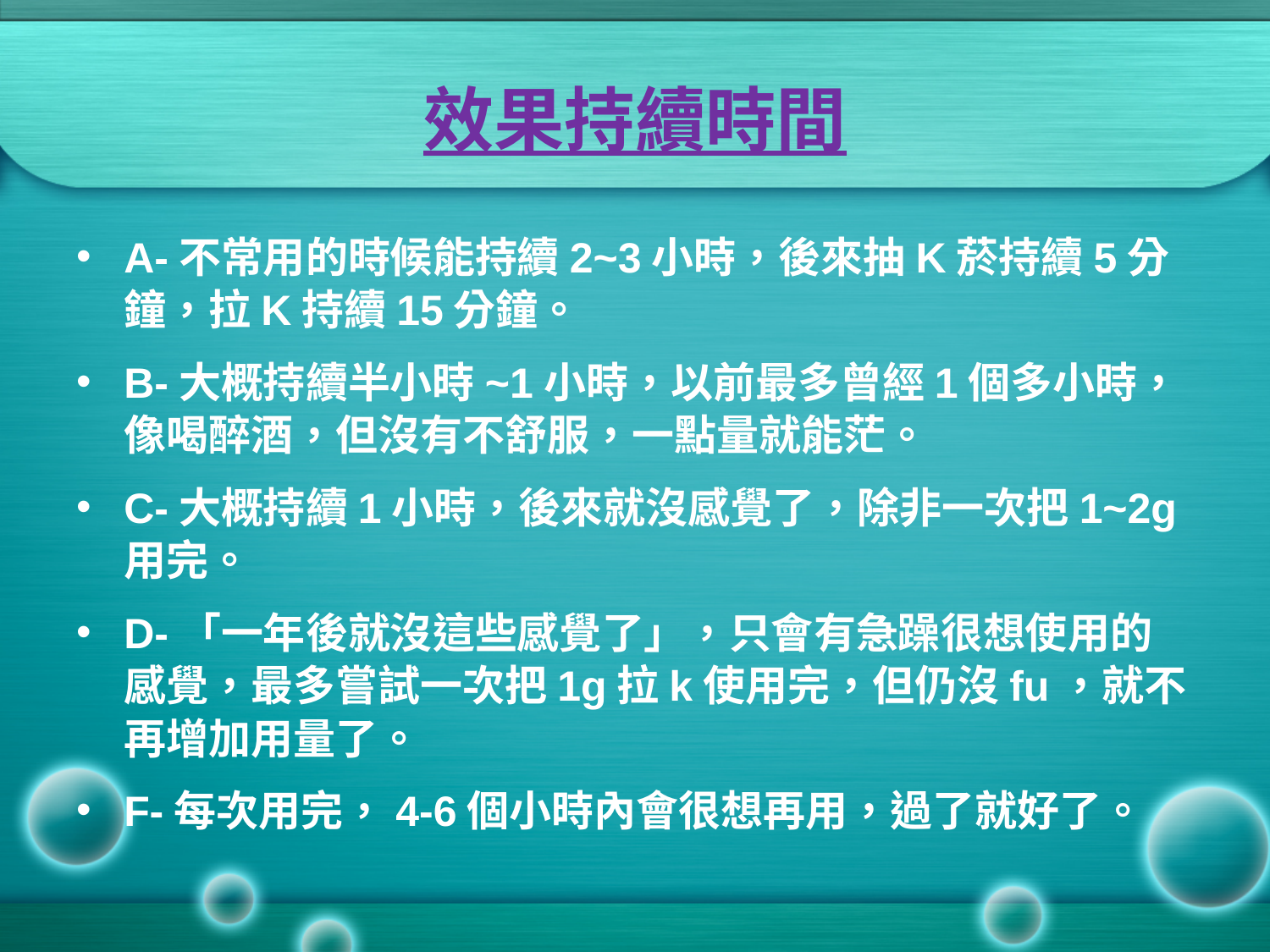

# 效果持續時間
A-不常用的時候能持續2~3小時，後來抽K菸持續5分鐘，拉K持續15分鐘。
B-大概持續半小時~1小時，以前最多曾經1個多小時，像喝醉酒，但沒有不舒服，一點量就能茫。
C-大概持續1小時，後來就沒感覺了，除非一次把1~2g用完。
D-「一年後就沒這些感覺了」，只會有急躁很想使用的感覺，最多嘗試一次把1g拉k使用完，但仍沒fu，就不再增加用量了。
F-每次用完，4-6個小時內會很想再用，過了就好了。